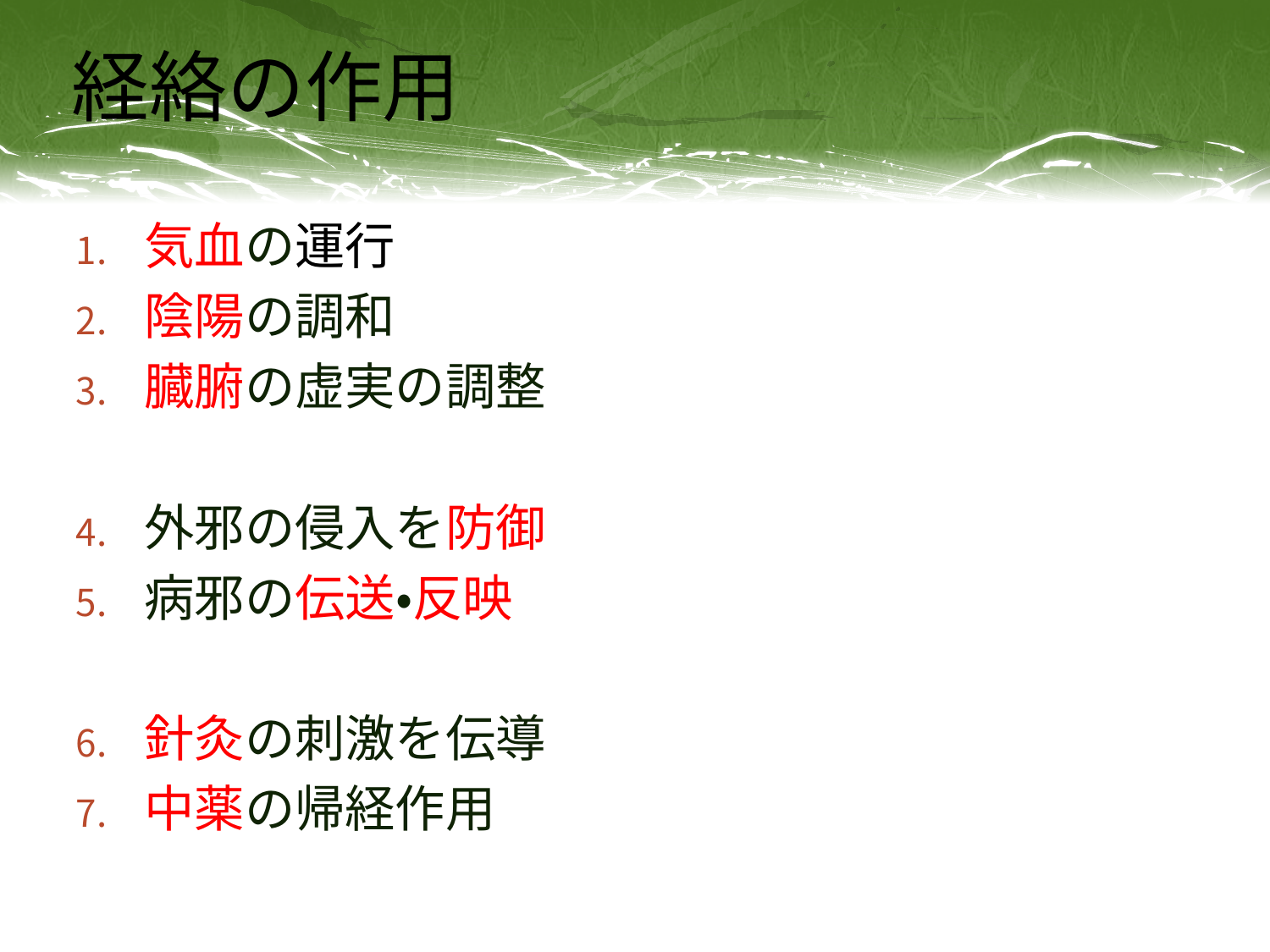

# 経絡の作用
気血の運行
陰陽の調和
臓腑の虚実の調整

外邪の侵入を防御
病邪の伝送・反映

針灸の刺激を伝導
中薬の帰経作用